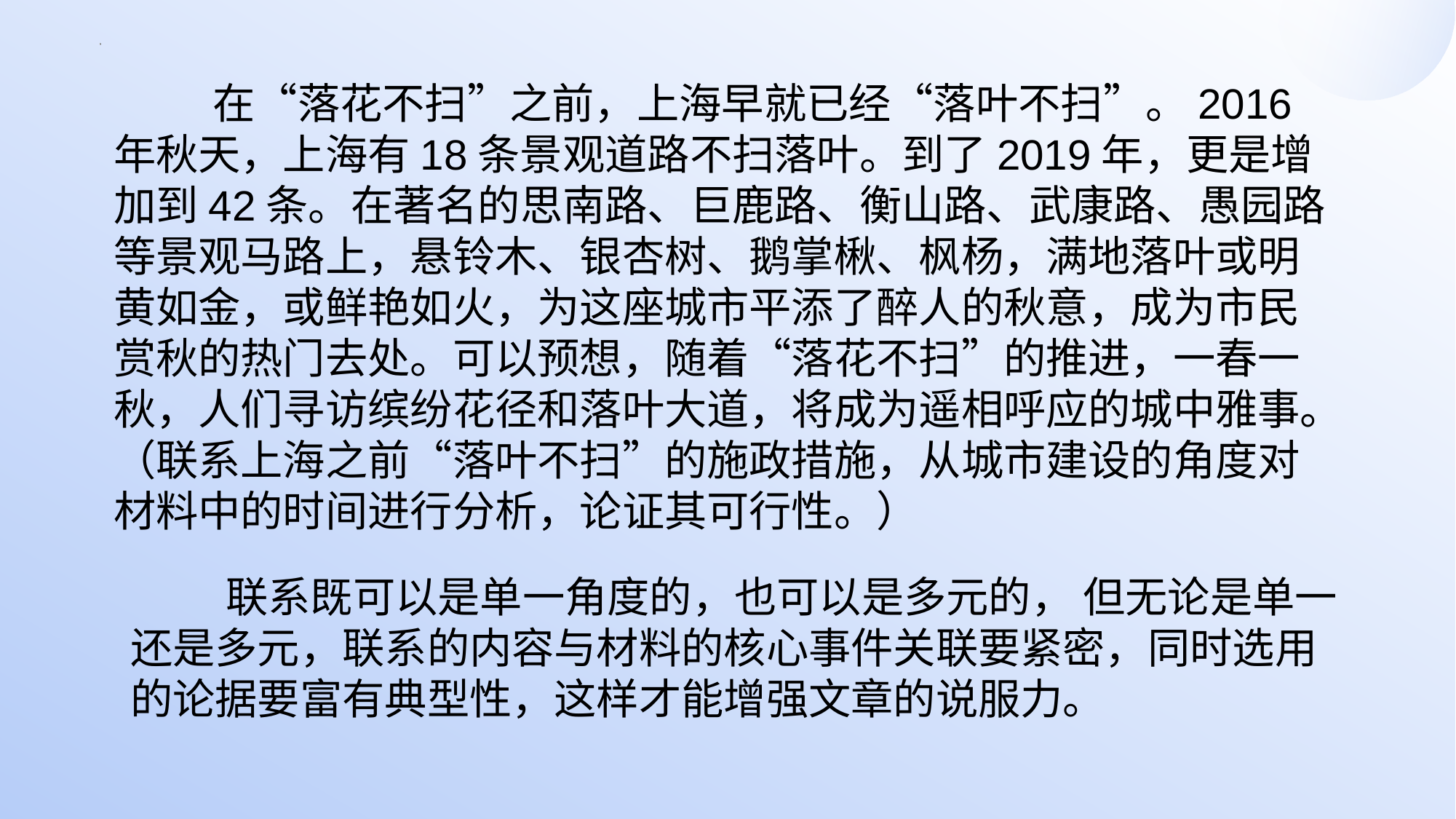

在“落花不扫”之前，上海早就已经“落叶不扫”。2016年秋天，上海有18条景观道路不扫落叶。到了2019年，更是增加到42条。在著名的思南路、巨鹿路、衡山路、武康路、愚园路等景观马路上，悬铃木、银杏树、鹅掌楸、枫杨，满地落叶或明黄如金，或鲜艳如火，为这座城市平添了醉人的秋意，成为市民赏秋的热门去处。可以预想，随着“落花不扫”的推进，一春一秋，人们寻访缤纷花径和落叶大道，将成为遥相呼应的城中雅事。（联系上海之前“落叶不扫”的施政措施，从城市建设的角度对材料中的时间进行分析，论证其可行性。）

         联系既可以是单一角度的，也可以是多元的， 但无论是单一还是多元，联系的内容与材料的核心事件关联要紧密，同时选用的论据要富有典型性，这样才能增强文章的说服力。